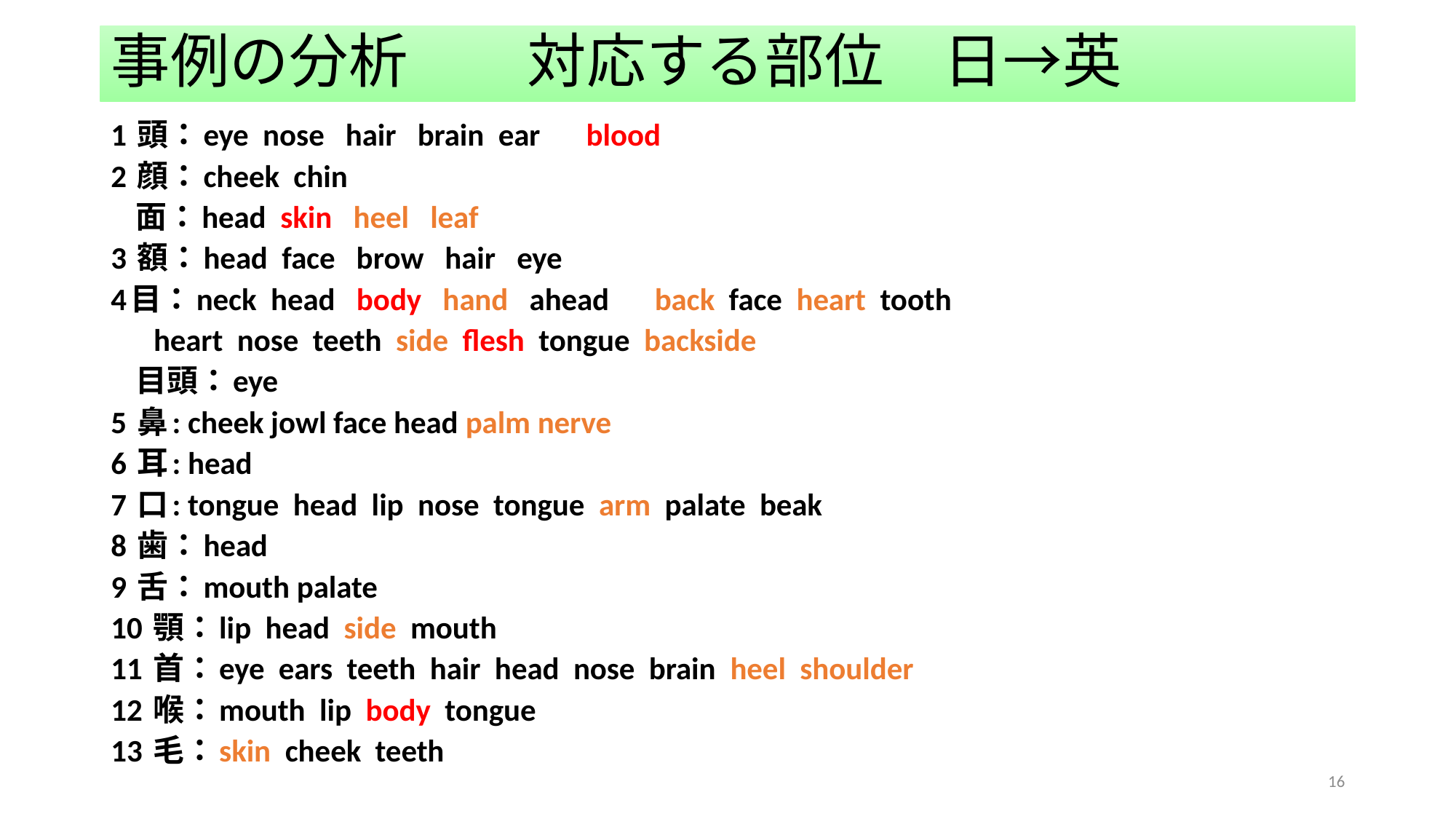

# 事例の分析　　対応する部位　日→英
1 頭：eye  nose   hair   brain  ear 　blood
2 顔：cheek  chin
   面：head  skin   heel   leaf
3 額：head  face   brow   hair   eye
4目：neck  head   body   hand   ahead 　back  face  heart  tooth
      heart  nose  teeth  side  flesh  tongue  backside
   目頭：eye
5 鼻: cheek jowl face head palm nerve
6 耳: head
7 口: tongue  head  lip  nose  tongue  arm  palate  beak
8 歯：head
9 舌：mouth palate
10 顎：lip  head  side  mouth
11 首：eye  ears  teeth  hair  head  nose  brain  heel  shoulder
12 喉：mouth  lip  body  tongue
13 毛：skin  cheek  teeth

16